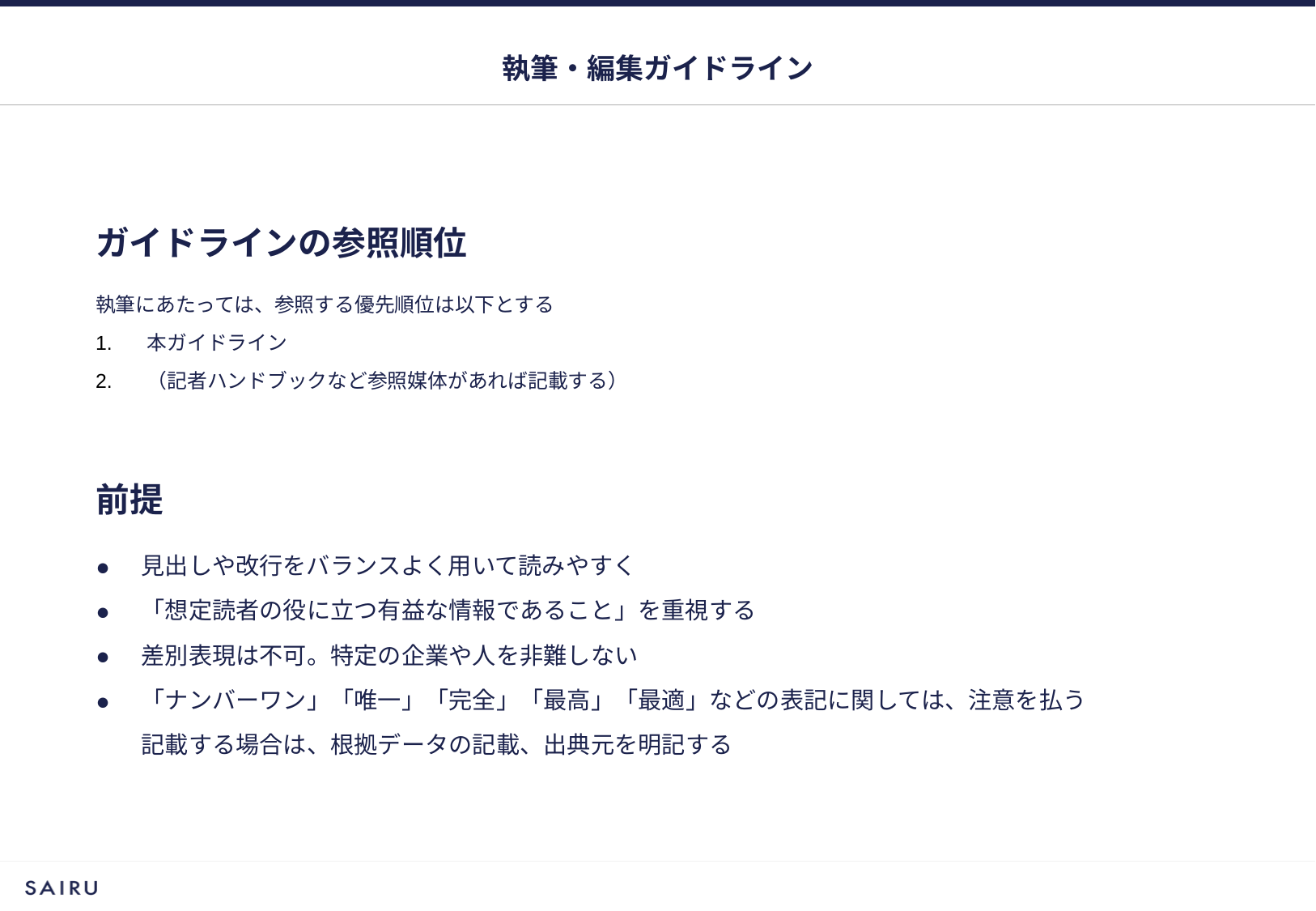

# 執筆・編集ガイドライン
ガイドラインの参照順位
執筆にあたっては、参照する優先順位は以下とする
本ガイドライン
（記者ハンドブックなど参照媒体があれば記載する）
前提
見出しや改行をバランスよく用いて読みやすく
「想定読者の役に立つ有益な情報であること」を重視する
差別表現は不可。特定の企業や人を非難しない
「ナンバーワン」「唯一」「完全」「最高」「最適」などの表記に関しては、注意を払う
記載する場合は、根拠データの記載、出典元を明記する